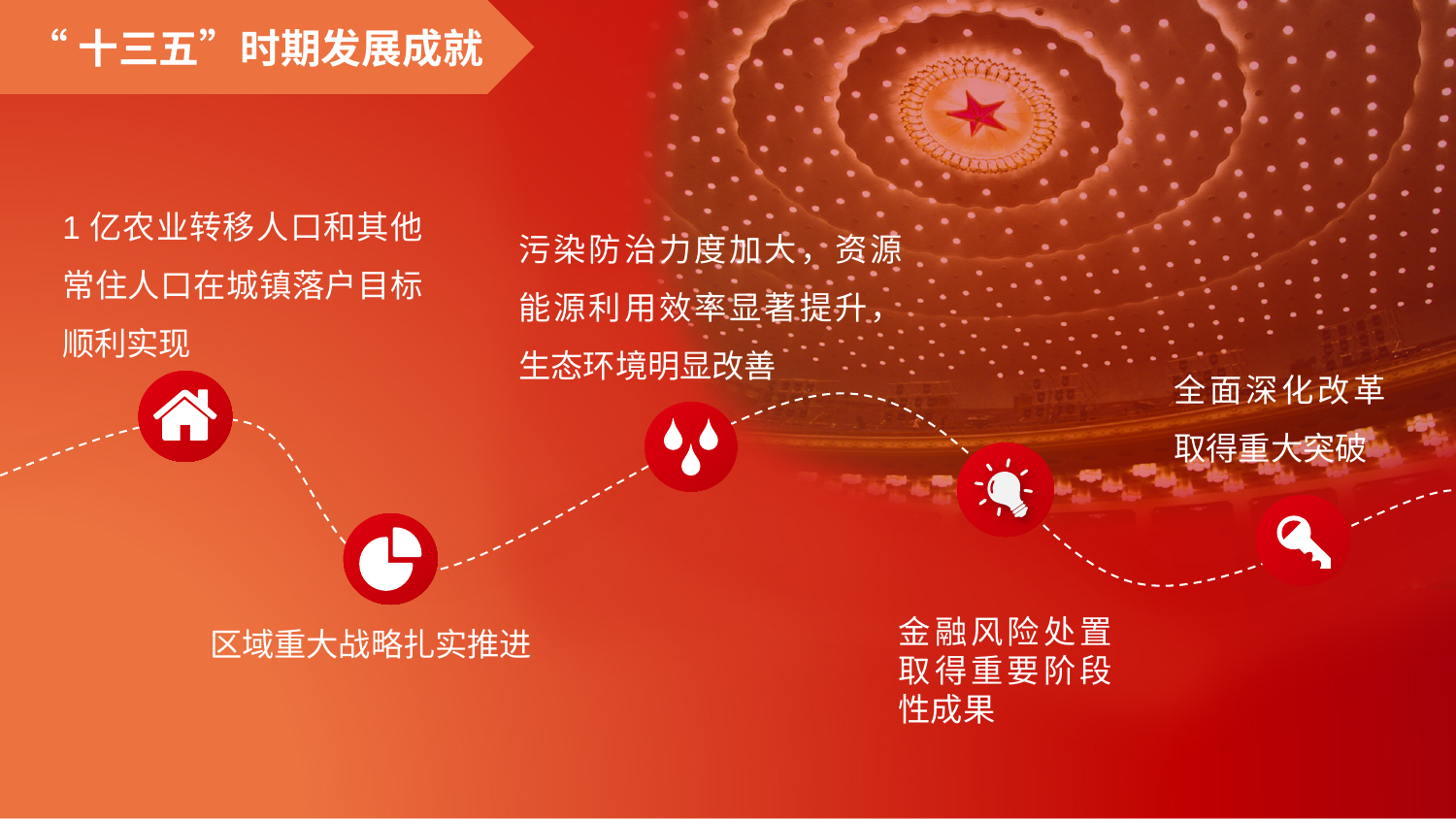

“十三五”时期发展成就
1亿农业转移人口和其他常住人口在城镇落户目标顺利实现
污染防治力度加大，资源能源利用效率显著提升，生态环境明显改善
全面深化改革取得重大突破

金融风险处置取得重要阶段性成果
区域重大战略扎实推进